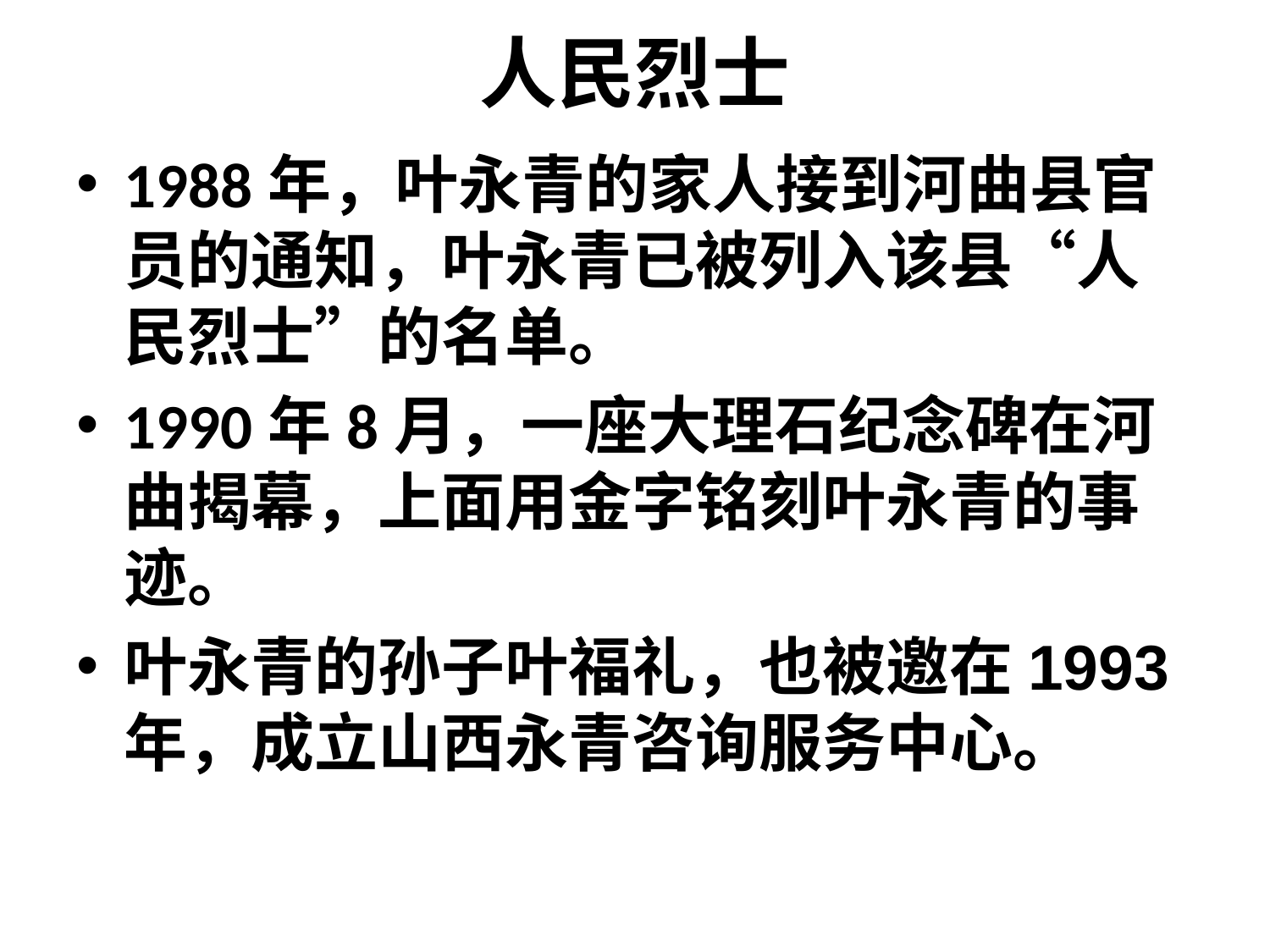

# 人民烈士
1988年，叶永青的家人接到河曲县官员的通知，叶永青已被列入该县“人民烈士”的名单。
1990年8月，一座大理石纪念碑在河曲揭幕，上面用金字铭刻叶永青的事迹。
叶永青的孙子叶福礼，也被邀在1993年，成立山西永青咨询服务中心。